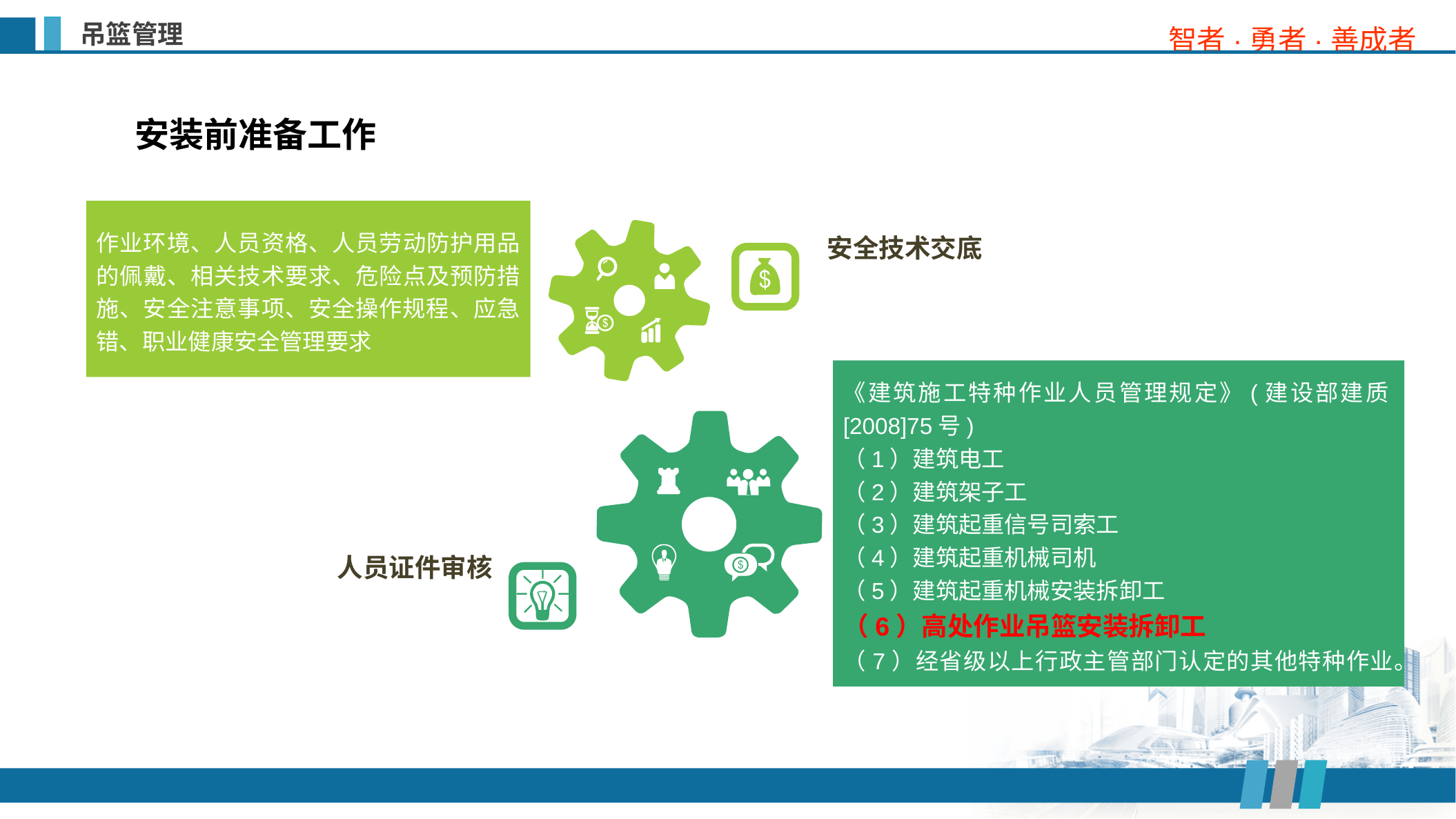

吊篮管理

安装前准备工作
作业环境、人员资格、人员劳动防护用品的佩戴、相关技术要求、危险点及预防措施、安全注意事项、安全操作规程、应急错、职业健康安全管理要求

安全技术交底

《建筑施工特种作业人员管理规定》(建设部建质[2008]75号)
（1）建筑电工
（2）建筑架子工
（3）建筑起重信号司索工
（4）建筑起重机械司机
（5）建筑起重机械安装拆卸工
（6）高处作业吊篮安装拆卸工
（7）经省级以上行政主管部门认定的其他特种作业。

人员证件审核